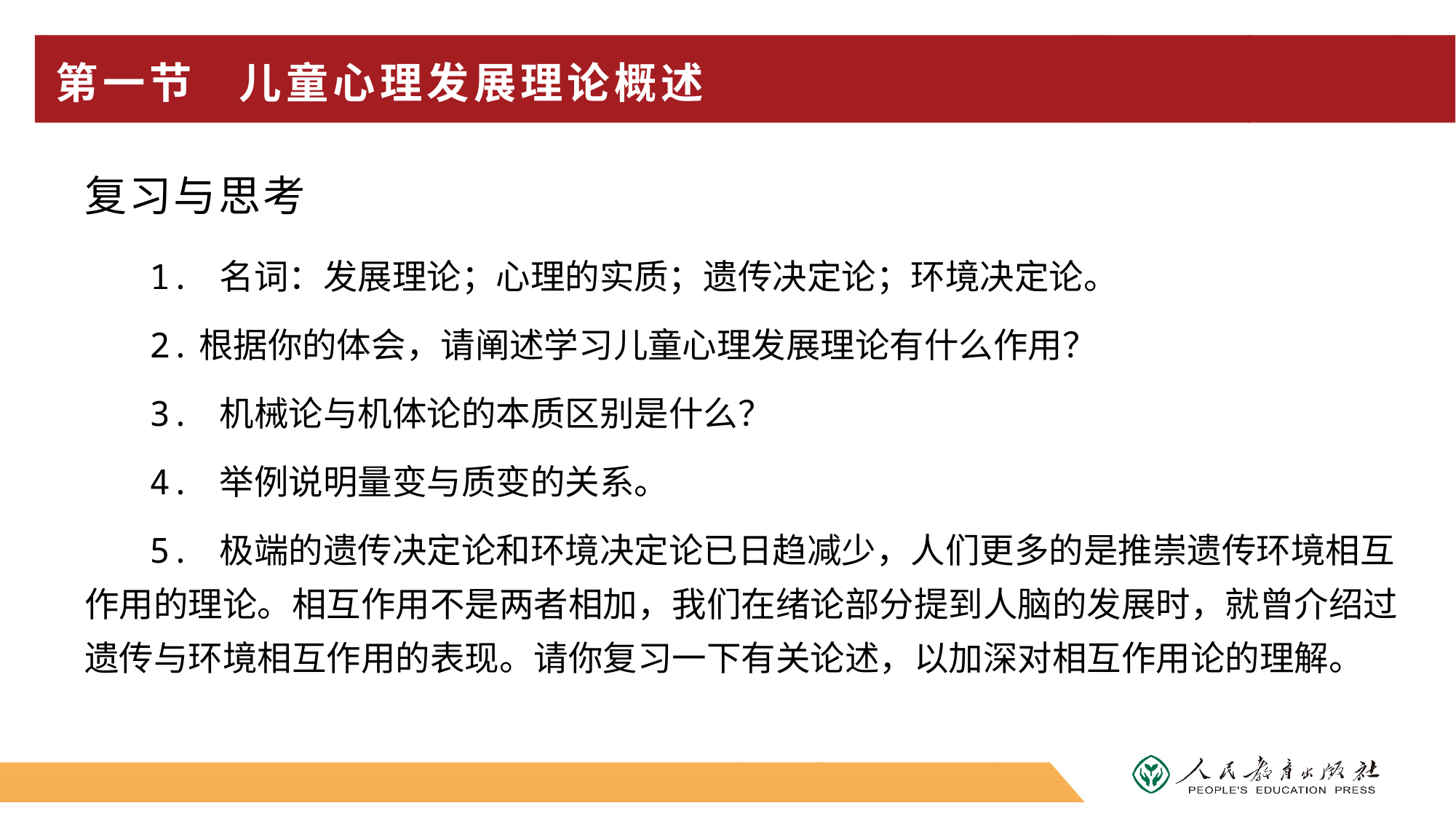

# 第一节   儿童心理发展理论概述
复习与思考

1. 名词：发展理论；心理的实质；遗传决定论；环境决定论。
2.根据你的体会，请阐述学习儿童心理发展理论有什么作用？
3. 机械论与机体论的本质区别是什么？
4. 举例说明量变与质变的关系。
5. 极端的遗传决定论和环境决定论已日趋减少，人们更多的是推崇遗传环境相互作用的理论。相互作用不是两者相加，我们在绪论部分提到人脑的发展时，就曾介绍过遗传与环境相互作用的表现。请你复习一下有关论述，以加深对相互作用论的理解。